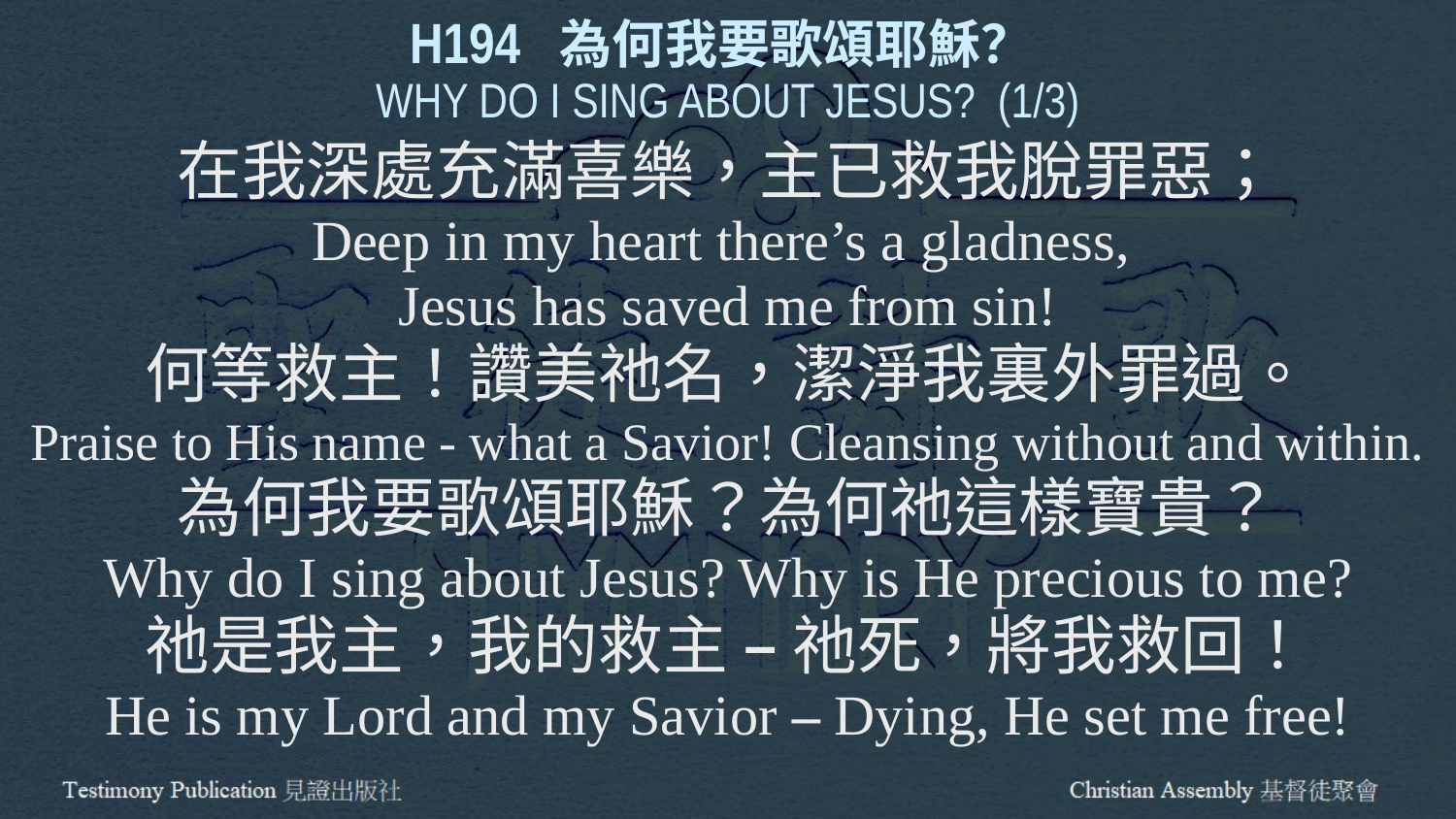

H194  為何我要歌頌耶穌？
WHY DO I SING ABOUT JESUS?  (1/3)
在我深處充滿喜樂，主已救我脫罪惡；
Deep in my heart there’s a gladness,
Jesus has saved me from sin!
何等救主！讚美祂名，潔淨我裏外罪過。
Praise to His name - what a Savior! Cleansing without and within.
為何我要歌頌耶穌？為何祂這樣寶貴？
Why do I sing about Jesus? Why is He precious to me?
祂是我主，我的救主 – 祂死，將我救回！
He is my Lord and my Savior – Dying, He set me free!